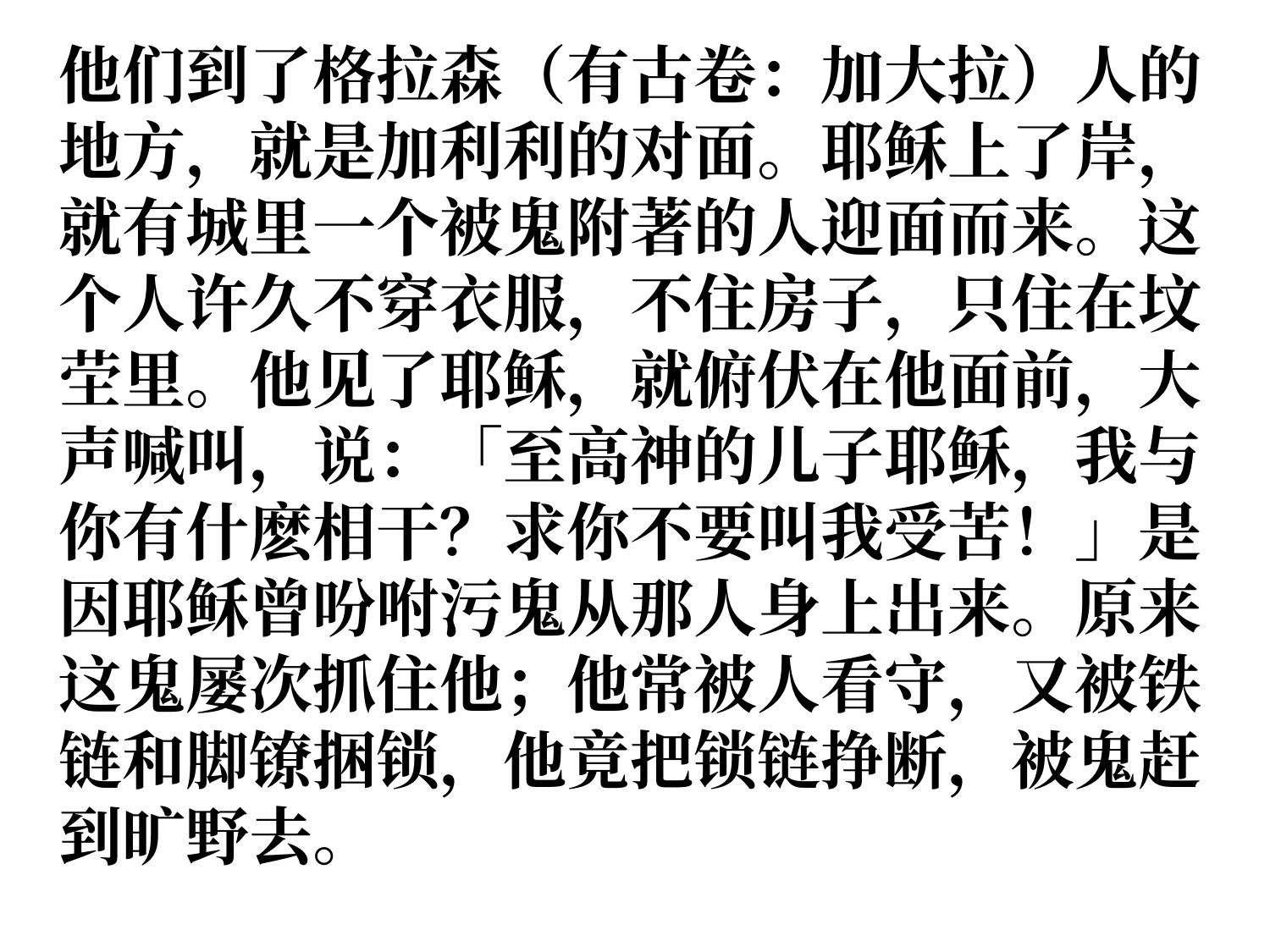

他们到了格拉森（有古卷：加大拉）人的地方，就是加利利的对面。耶稣上了岸，就有城里一个被鬼附著的人迎面而来。这个人许久不穿衣服，不住房子，只住在坟茔里。他见了耶稣，就俯伏在他面前，大声喊叫，说：「至高神的儿子耶稣，我与你有什麽相干？求你不要叫我受苦！」是因耶稣曾吩咐污鬼从那人身上出来。原来这鬼屡次抓住他；他常被人看守，又被铁链和脚镣捆锁，他竟把锁链挣断，被鬼赶到旷野去。